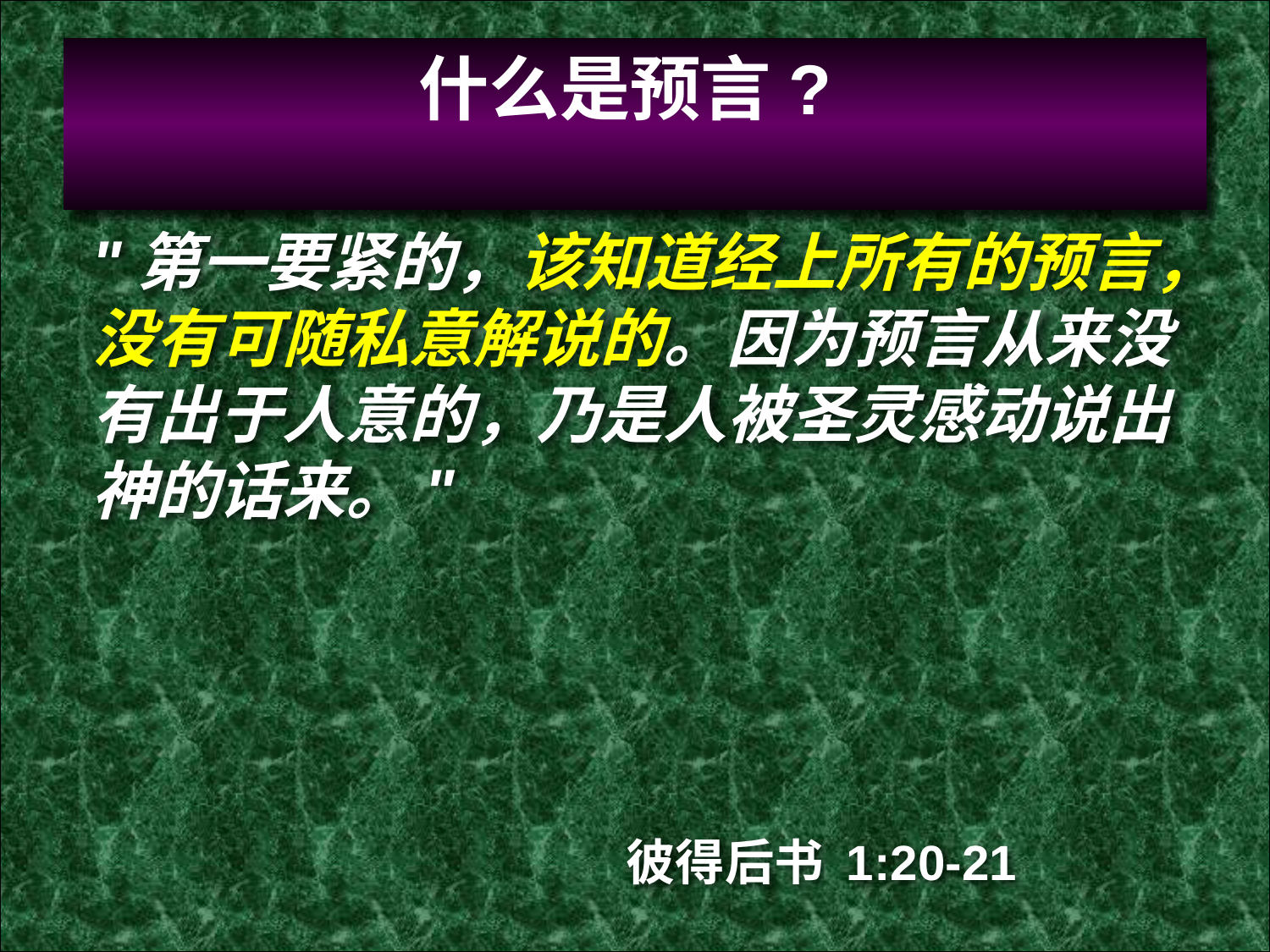

什么是预言?
"第一要紧的，该知道经上所有的预言，没有可随私意解说的。因为预言从来没有出于人意的，乃是人被圣灵感动说出神的话来。"
彼得后书 1:20-21